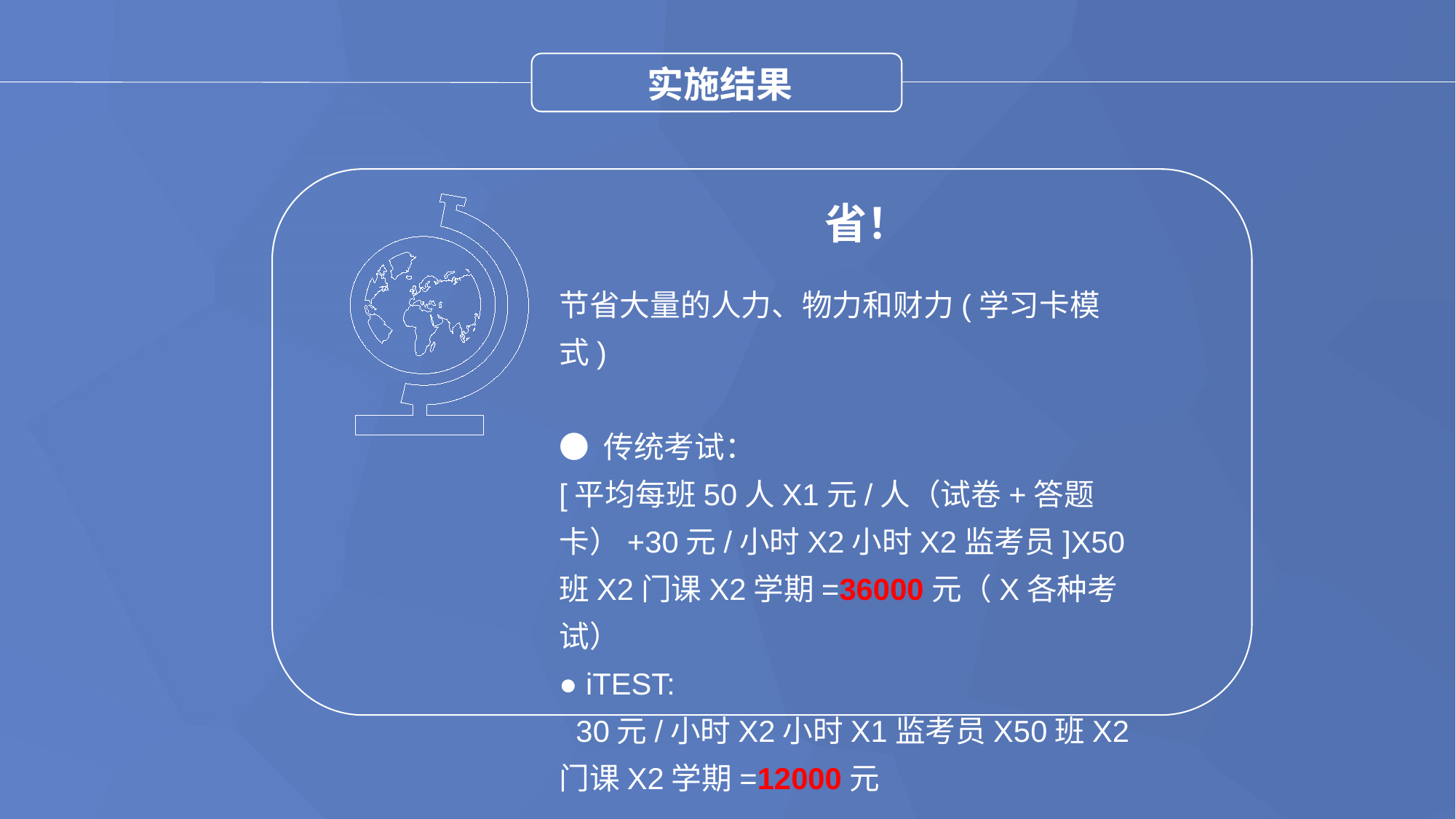

实施结果

省！

节省大量的人力、物力和财力(学习卡模式)

● 传统考试：
[平均每班50人X1元/人（试卷+答题卡）+30元/小时X2小时X2监考员]X50班X2门课X2学期=36000元（X各种考试）
● iTEST:
  30元/小时X2小时X1监考员X50班X2门课X2学期=12000元